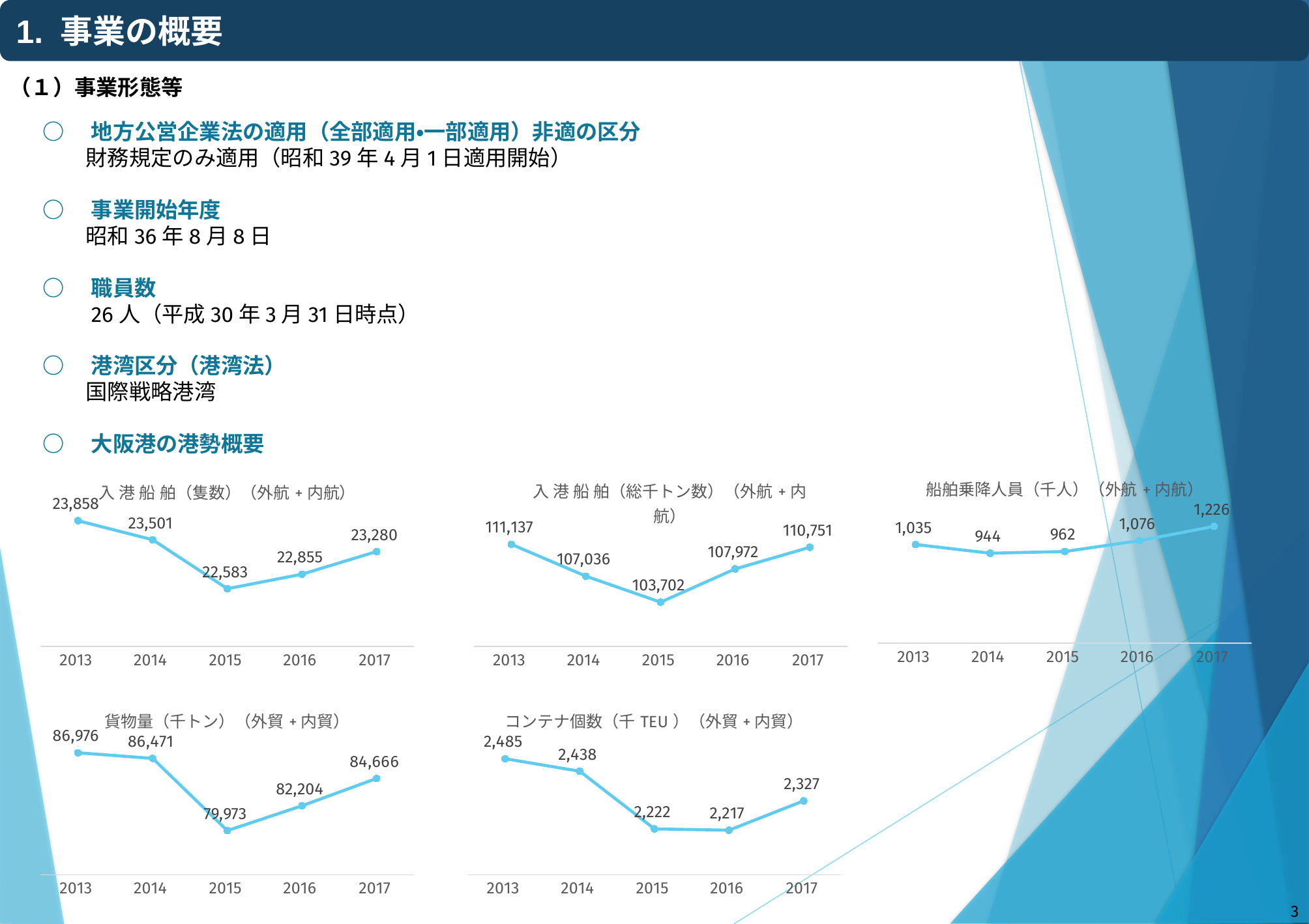

1. 事業の概要
（１）事業形態等
○　地方公営企業法の適用（全部適用・一部適用）非適の区分
　　財務規定のみ適用（昭和39年4月1日適用開始）

○　事業開始年度
　　昭和36年8月8日

○　職員数
　　26人（平成30年3月31日時点）

○　港湾区分（港湾法）
　　国際戦略港湾

○　大阪港の港勢概要

### Chart: 船舶乗降人員（千人）（外航+内航）

| Category | 船舶乗降人員（千人） |
|---|---|
| 2013 | 1035.305 |
| 2014 | 943.97 |
| 2015 | 961.802 |
| 2016 | 1075.618 |
| 2017 | 1225.819 |

### Chart: 入 港 船 舶（総千トン数）（外航+内航）

| Category | 入 港 船 舶（総トン数） |
|---|---|
| 2013 | 111137.0 |
| 2014 | 107036.0 |
| 2015 | 103702.0 |
| 2016 | 107972.391 |
| 2017 | 110751.0 |

### Chart: 入 港 船 舶（隻数）（外航+内航）

| Category | 入 港 船 舶（隻数） |
|---|---|
| 2013 | 23858.0 |
| 2014 | 23501.0 |
| 2015 | 22583.0 |
| 2016 | 22855.0 |
| 2017 | 23280.0 |

### Chart: 貨物量（千トン）（外貿+内貿）

| Category | 貨物量（千トン） |
|---|---|
| 2013 | 86976.0 |
| 2014 | 86471.0 |
| 2015 | 79973.0 |
| 2016 | 82203.82199999999 |
| 2017 | 84666.0 |

### Chart: コンテナ個数（千TEU）（外貿+内貿）

| Category | コンテナ個数（千TEU） |
|---|---|
| 2013 | 2485.0 |
| 2014 | 2438.0 |
| 2015 | 2222.0 |
| 2016 | 2217.0 |
| 2017 | 2327.0 |
3